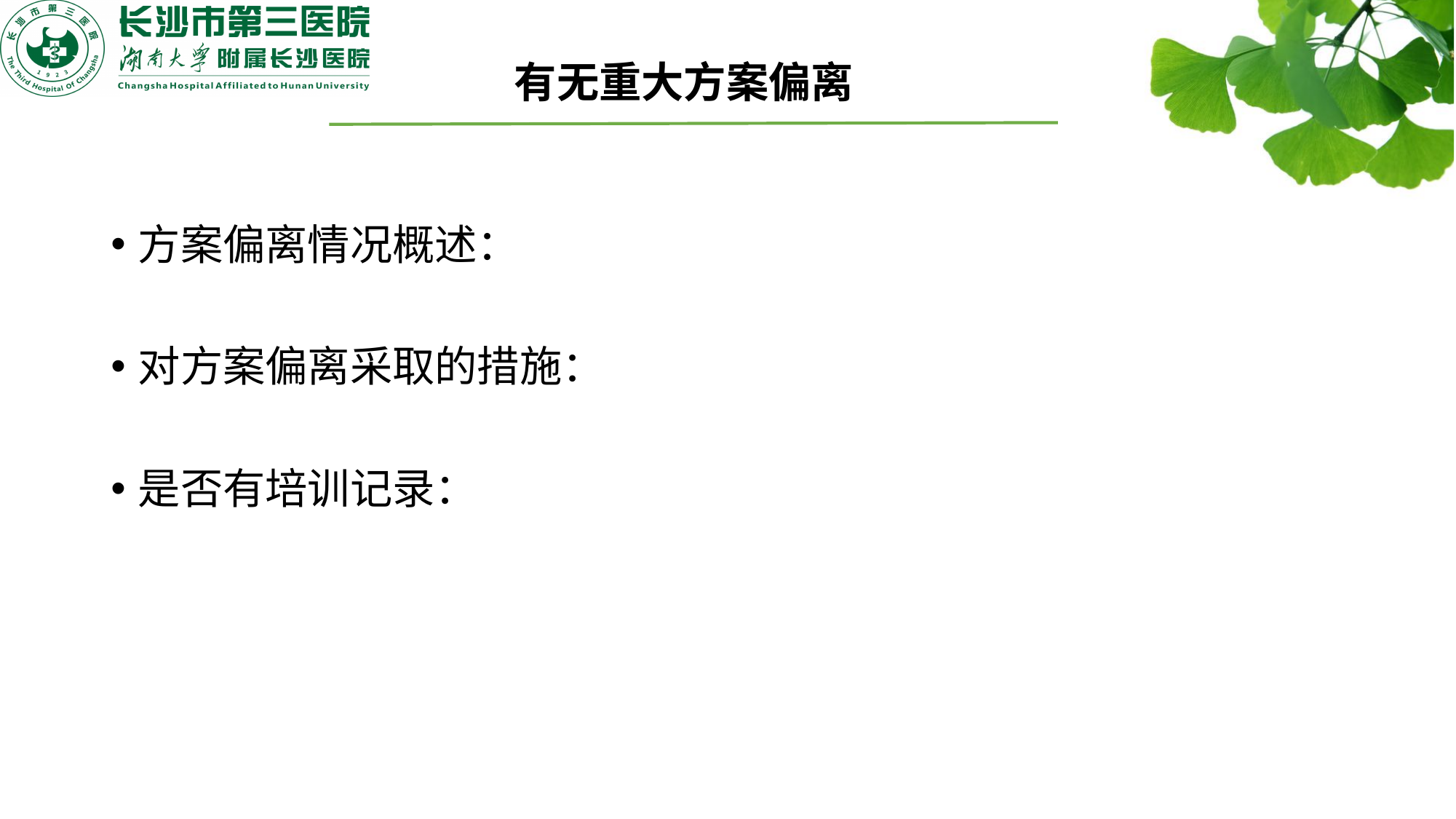

有无重大方案偏离
方案偏离情况概述：

对方案偏离采取的措施：

是否有培训记录：